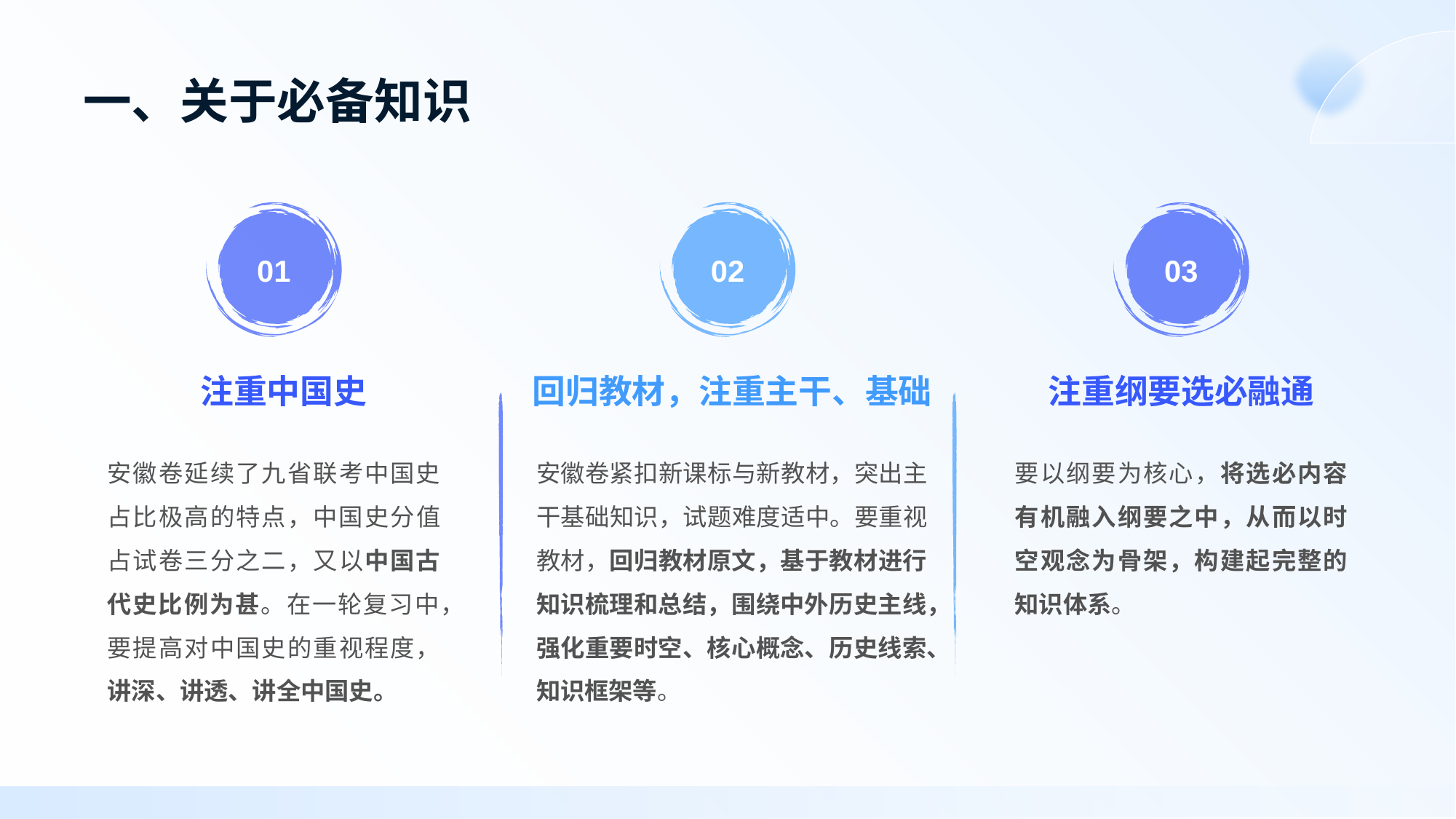

# 一、关于必备知识
01
02
03
注重中国史
回归教材，注重主干、基础
注重纲要选必融通

要以纲要为核心，将选必内容有机融入纲要之中，从而以时空观念为骨架，构建起完整的知识体系。
安徽卷延续了九省联考中国史占比极高的特点，中国史分值占试卷三分之二，又以中国古代史比例为甚。在一轮复习中，要提高对中国史的重视程度，讲深、讲透、讲全中国史。
安徽卷紧扣新课标与新教材，突出主干基础知识，试题难度适中。要重视教材，回归教材原文，基于教材进行知识梳理和总结，围绕中外历史主线，强化重要时空、核心概念、历史线索、知识框架等。